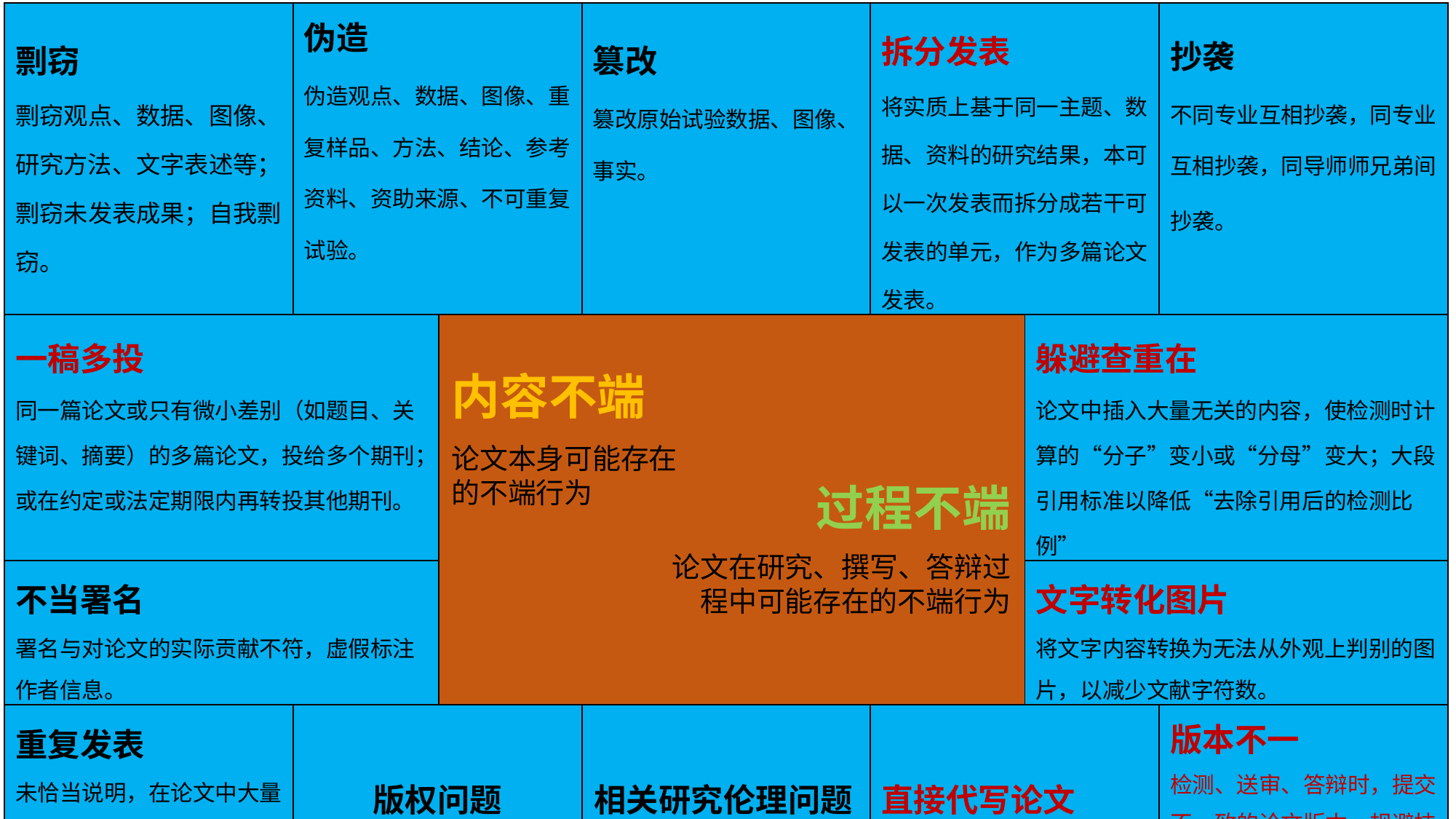

| 剽窃 剽窃观点、数据、图像、研究方法、文字表述等；剽窃未发表成果；自我剽窃。 | 伪造 伪造观点、数据、图像、重复样品、方法、结论、参考资料、资助来源、不可重复试验。 |  | 篡改 篡改原始试验数据、图像、事实。 | 拆分发表 将实质上基于同一主题、数据、资料的研究结果，本可以一次发表而拆分成若干可发表的单元，作为多篇论文发表。 |  | 抄袭 不同专业互相抄袭，同专业互相抄袭，同导师师兄弟间抄袭。 |
| --- | --- | --- | --- | --- | --- | --- |
| 一稿多投 同一篇论文或只有微小差别（如题目、关键词、摘要）的多篇论文，投给多个期刊；或在约定或法定期限内再转投其他期刊。 |  |  |  |  | 躲避查重在 论文中插入大量无关的内容，使检测时计算的“分子”变小或“分母”变大；大段引用标准以降低“去除引用后的检测比例” |  |
| 不当署名 署名与对论文的实际贡献不符，虚假标注作者信息。 |  |  |  |  | 文字转化图片 将文字内容转换为无法从外观上判别的图片，以减少文献字符数。 |  |
| 重复发表 未恰当说明，在论文中大量重复自己已经发表论著中的内容。 | 版权问题 |  | 相关研究伦理问题 | 直接代写论文 |  | 版本不一 检测、送审、答辩时，提交不一致的论文版本，规避技术检测。 |
内容不端
论文本身可能存在
的不端行为
过程不端
                   论文在研究、撰写、答辩过
程中可能存在的不端行为